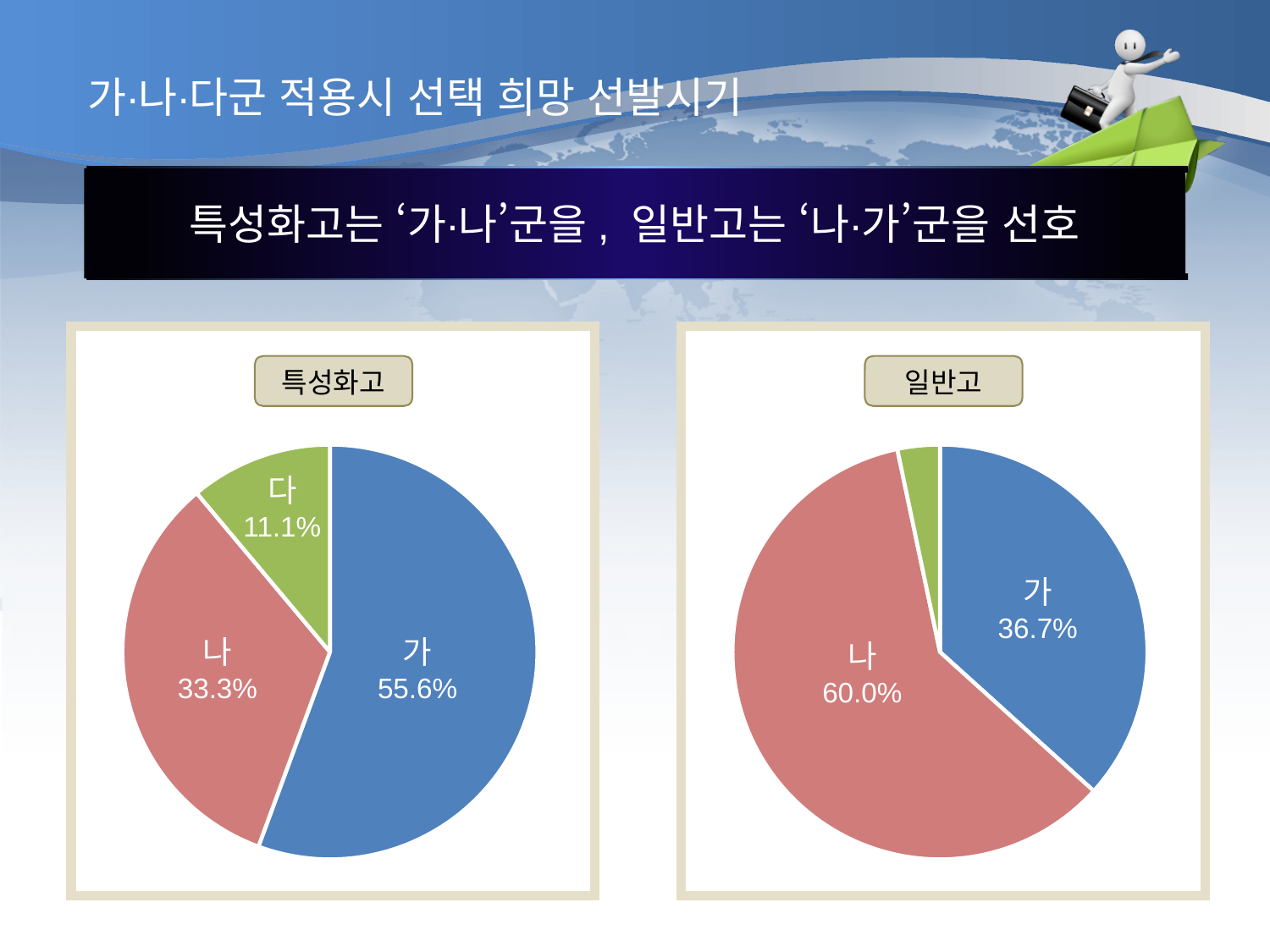

가∙나∙다군 적용시 선택 희망 선발시기

특성화고는 ‘가∙나’군을, 일반고는 ‘나∙가’군을 선호

특성화고
일반고

### Chart

| Category | 특성화 |
|---|---|
| 1분기 | 55.6 |
| 2분기 | 33.300000000000004 |
| 3분기 | 11.1 |

### Chart

| Category | 특성화 |
|---|---|
| 1분기 | 36.7 |
| 2분기 | 60.0 |
| 3분기 | 3.3 |
다
11.1%
가
36.7%
나
33.3%
가
55.6%
나
60.0%